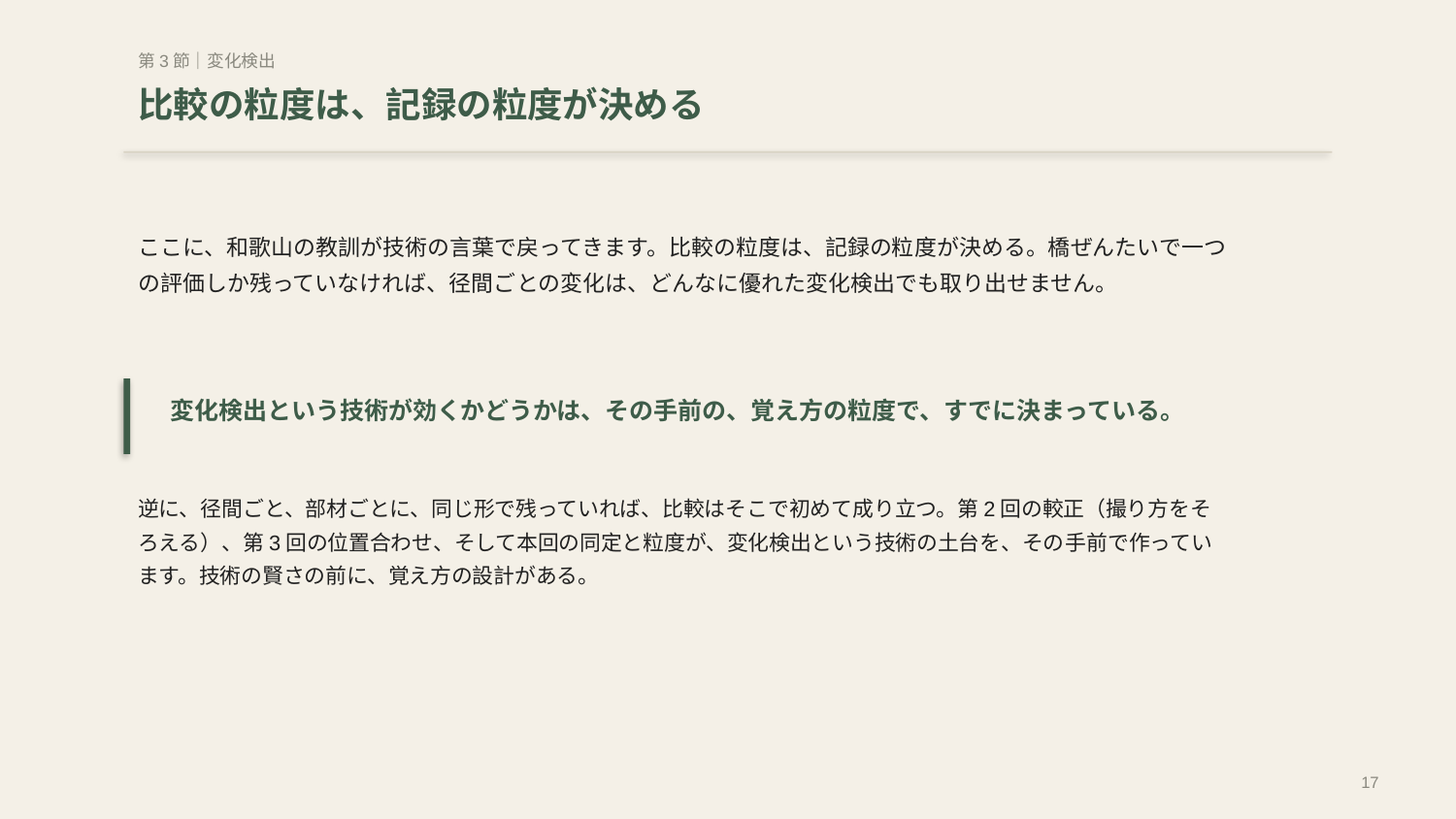

第3節｜変化検出
比較の粒度は、記録の粒度が決める

ここに、和歌山の教訓が技術の言葉で戻ってきます。比較の粒度は、記録の粒度が決める。橋ぜんたいで一つの評価しか残っていなければ、径間ごとの変化は、どんなに優れた変化検出でも取り出せません。

変化検出という技術が効くかどうかは、その手前の、覚え方の粒度で、すでに決まっている。
逆に、径間ごと、部材ごとに、同じ形で残っていれば、比較はそこで初めて成り立つ。第2回の較正（撮り方をそろえる）、第3回の位置合わせ、そして本回の同定と粒度が、変化検出という技術の土台を、その手前で作っています。技術の賢さの前に、覚え方の設計がある。
17